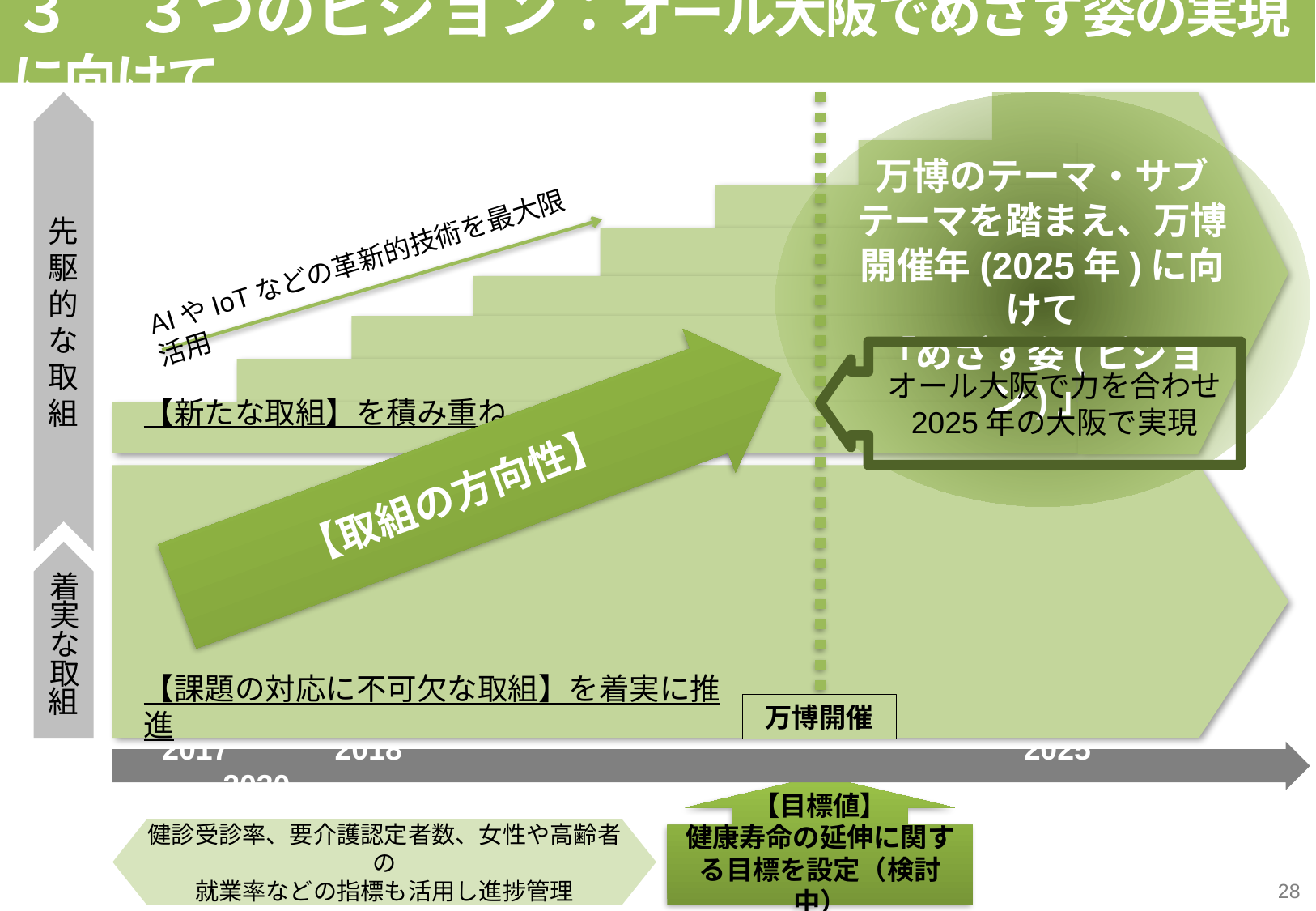

# ３　３つのビジョン：オール大阪でめざす姿の実現に向けて
万博のテーマ・サブテーマを踏まえ、万博開催年(2025年)に向けて
「めざす姿(ビジョン)」

AIやIoTなどの革新的技術を最大限活用

先駆的な取組

オール大阪で力を合わせ
2025年の大阪で実現

【新たな取組】を積み重ね

【取組の方向性】

着実な取組
【課題の対応に不可欠な取組】を着実に推進
万博開催
　2017　　　2018　　　　　　　　　　　　　　　　　　　　2025　　　　　　　　　2030…
【目標値】
健康寿命の延伸に関する目標を設定（検討中）
健診受診率、要介護認定者数、女性や高齢者の
就業率などの指標も活用し進捗管理
28